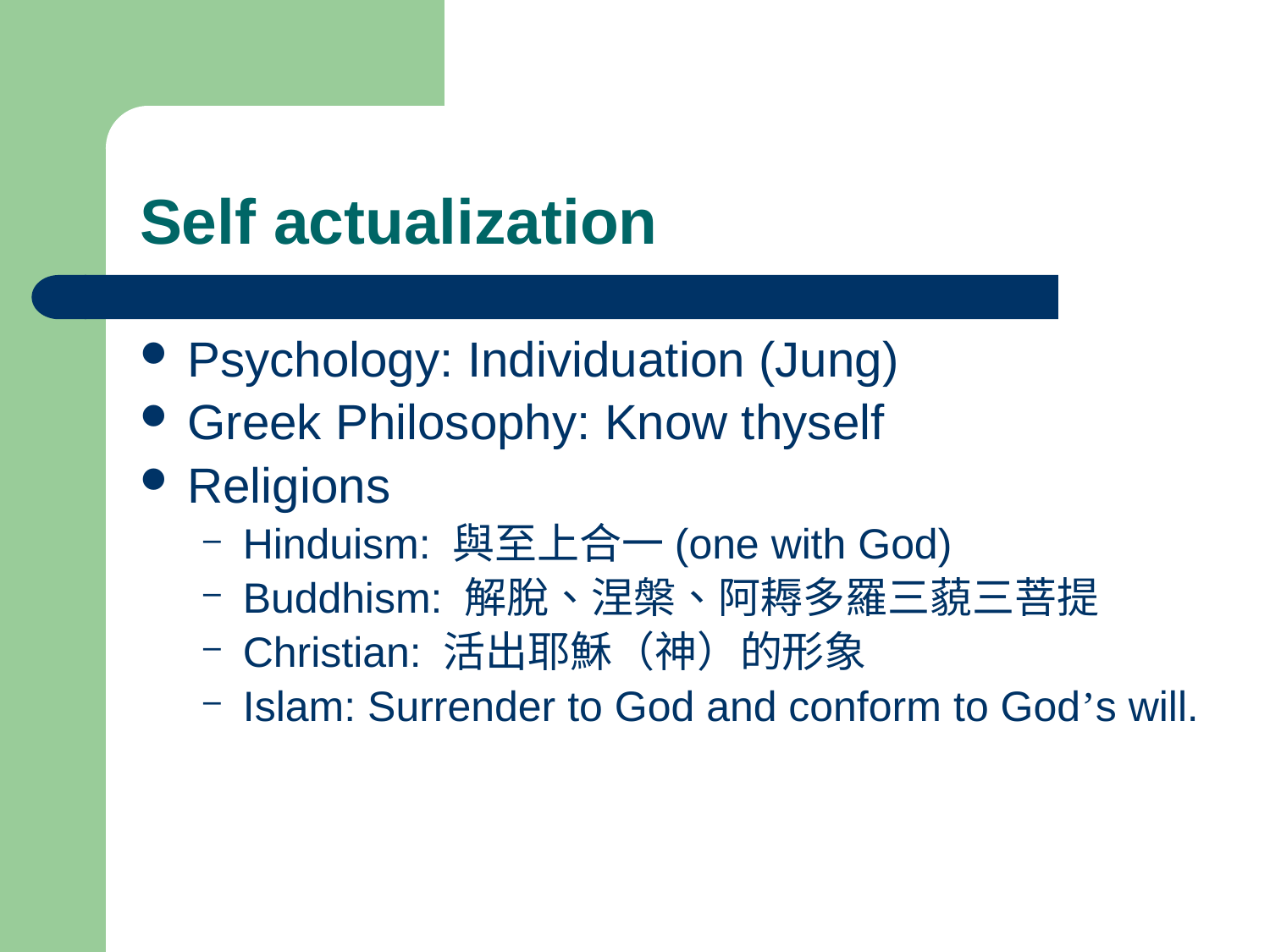

# Self actualization
Psychology: Individuation (Jung)
Greek Philosophy: Know thyself
Religions
Hinduism: 與至上合一(one with God)
Buddhism: 解脫、涅槃、阿耨多羅三藐三菩提
Christian: 活出耶穌（神）的形象
Islam: Surrender to God and conform to God’s will.